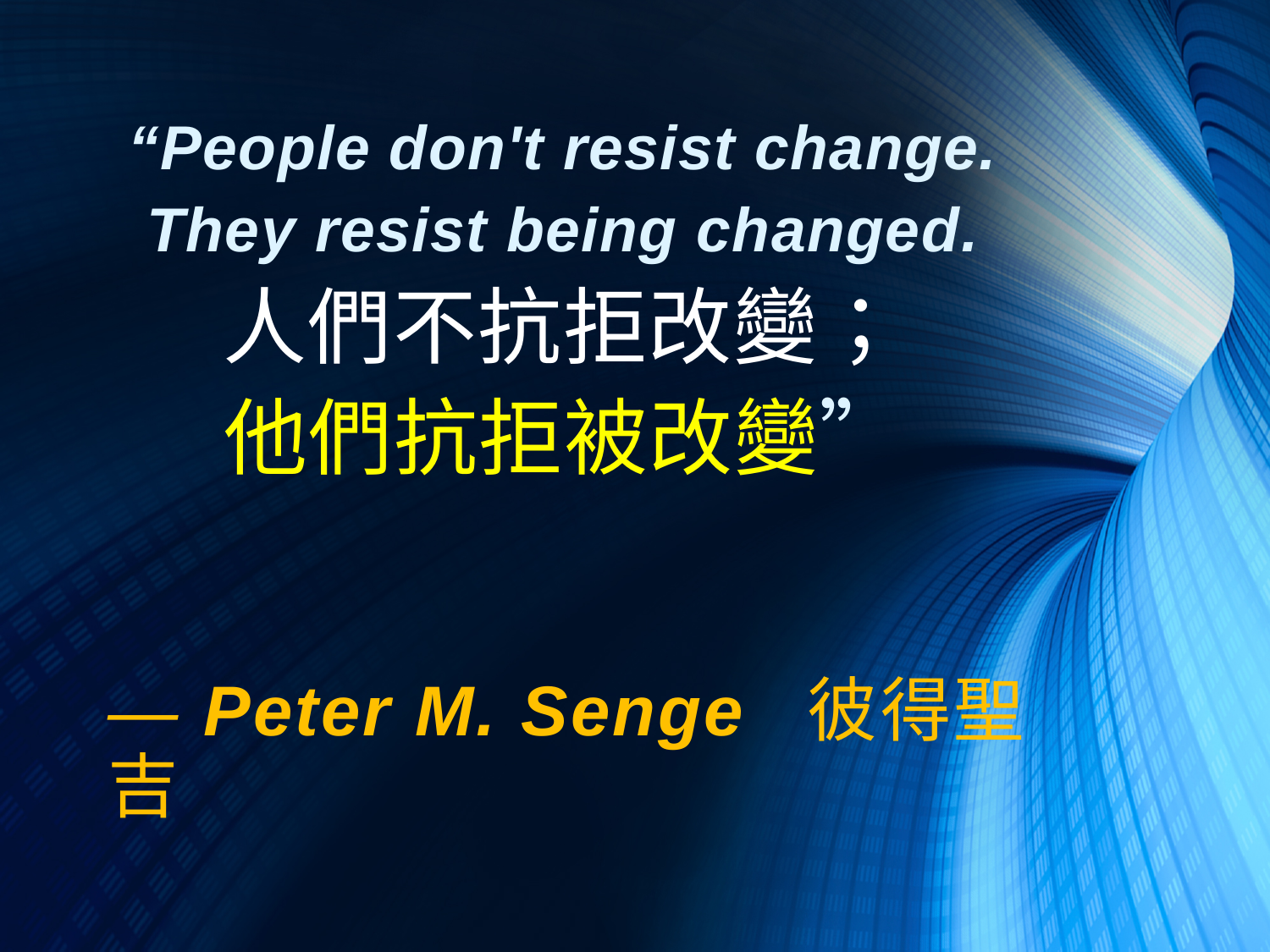

# “People don't resist change. They resist being changed. 人們不抗拒改變； 他們抗拒被改變”
― Peter M. Senge  彼得聖吉